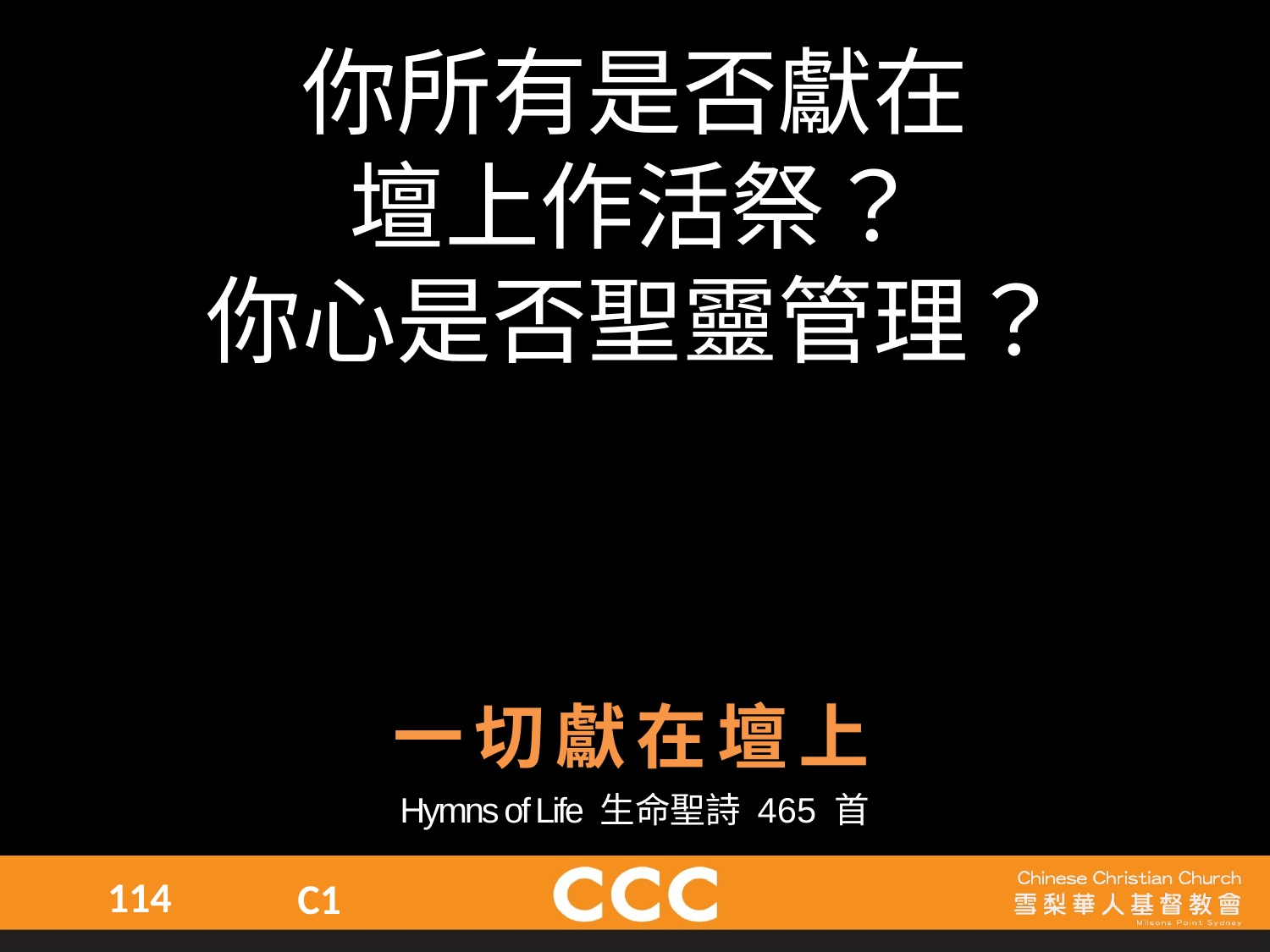

你所有是否獻在
壇上作活祭？
你心是否聖靈管理？
一切獻在壇上
Hymns of Life 生命聖詩 465 首
114
C1